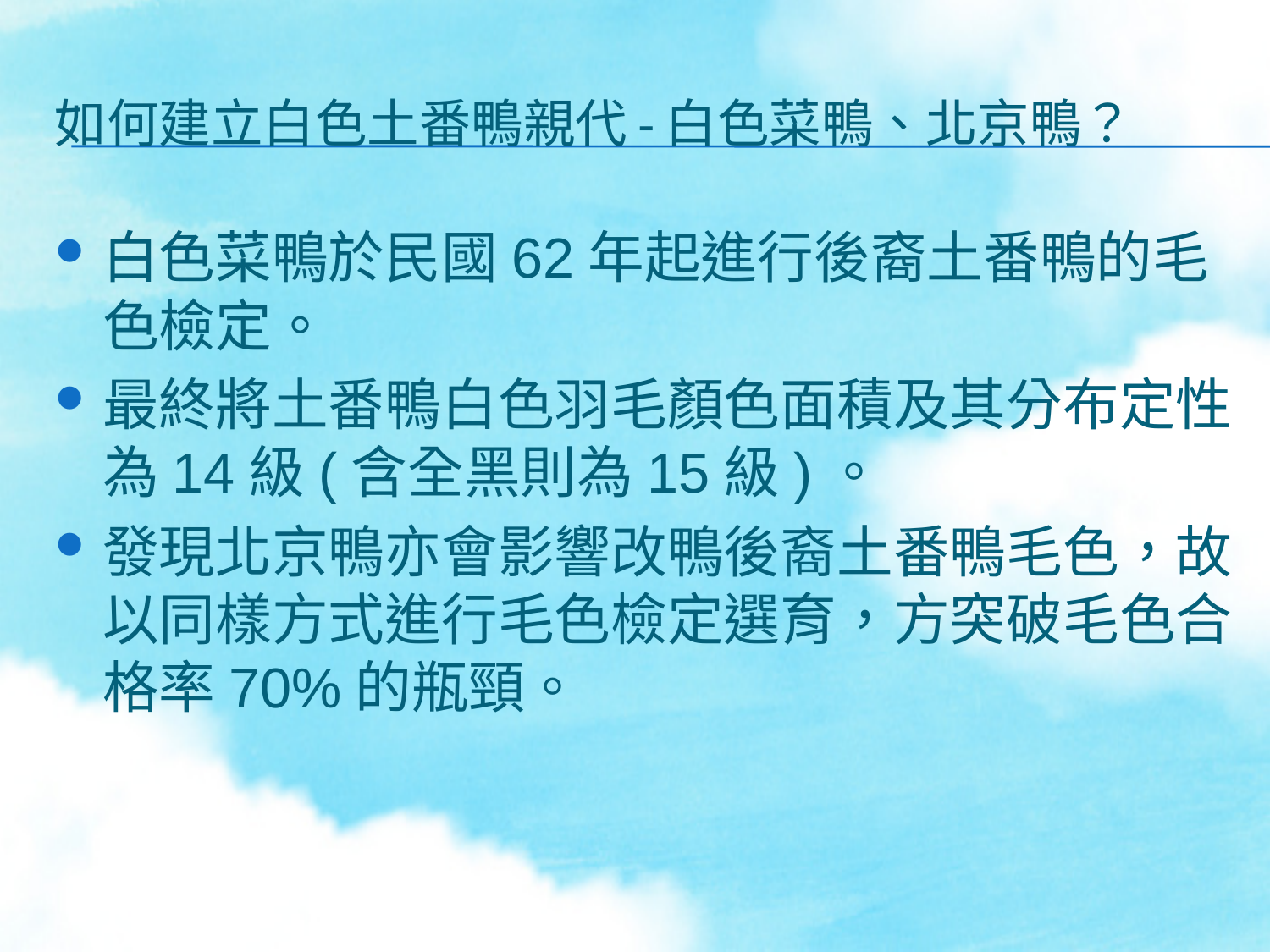

# 如何建立白色土番鴨親代-白色菜鴨、北京鴨？
白色菜鴨於民國62年起進行後裔土番鴨的毛色檢定。
最終將土番鴨白色羽毛顏色面積及其分布定性為14級(含全黑則為15級)。
發現北京鴨亦會影響改鴨後裔土番鴨毛色，故以同樣方式進行毛色檢定選育，方突破毛色合格率70%的瓶頸。